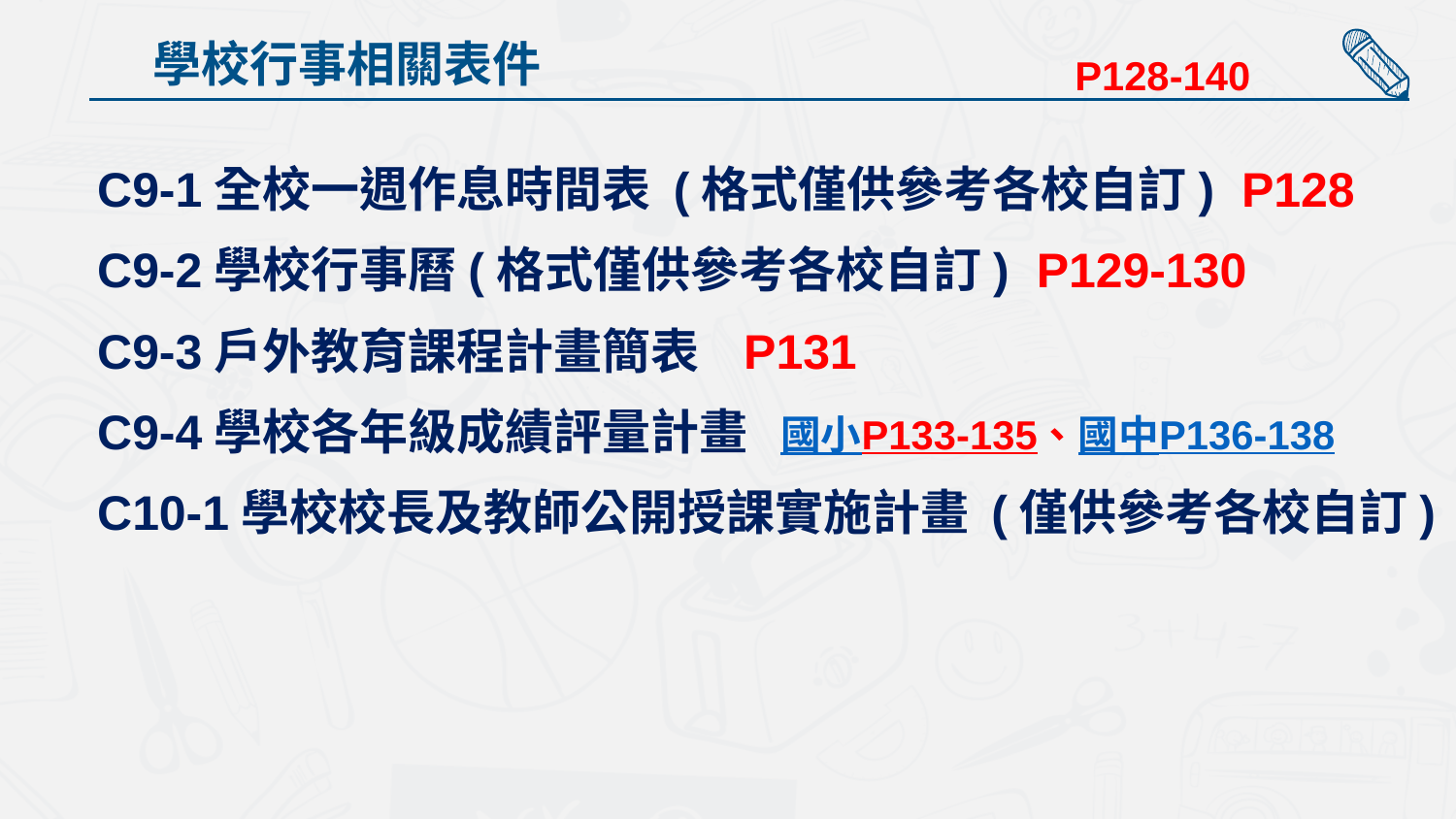

學校行事相關表件
P128-140
C9-1全校一週作息時間表 (格式僅供參考各校自訂)  P128
C9-2學校行事曆(格式僅供參考各校自訂)  P129-130
C9-3戶外教育課程計畫簡表   P131
C9-4學校各年級成績評量計畫   國小P133-135、國中P136-138
C10-1學校校長及教師公開授課實施計畫 (僅供參考各校自訂)